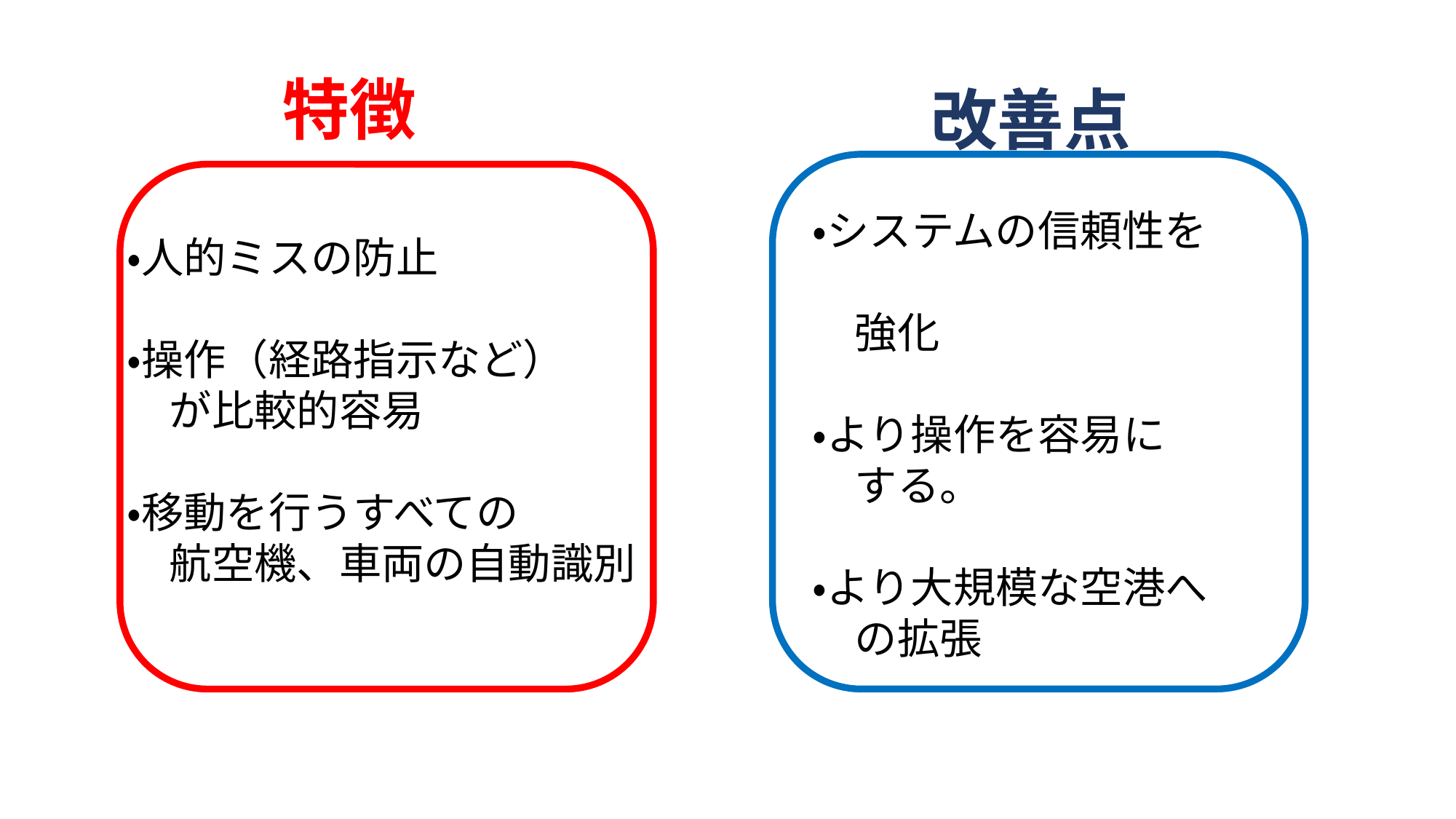

特徴
改善点

・システムの信頼性を
　強化

・より操作を容易に
　する。

・より大規模な空港へ
　の拡張

・人的ミスの防止

・操作（経路指示など）
　が比較的容易

・移動を行うすべての
　航空機、車両の自動識別